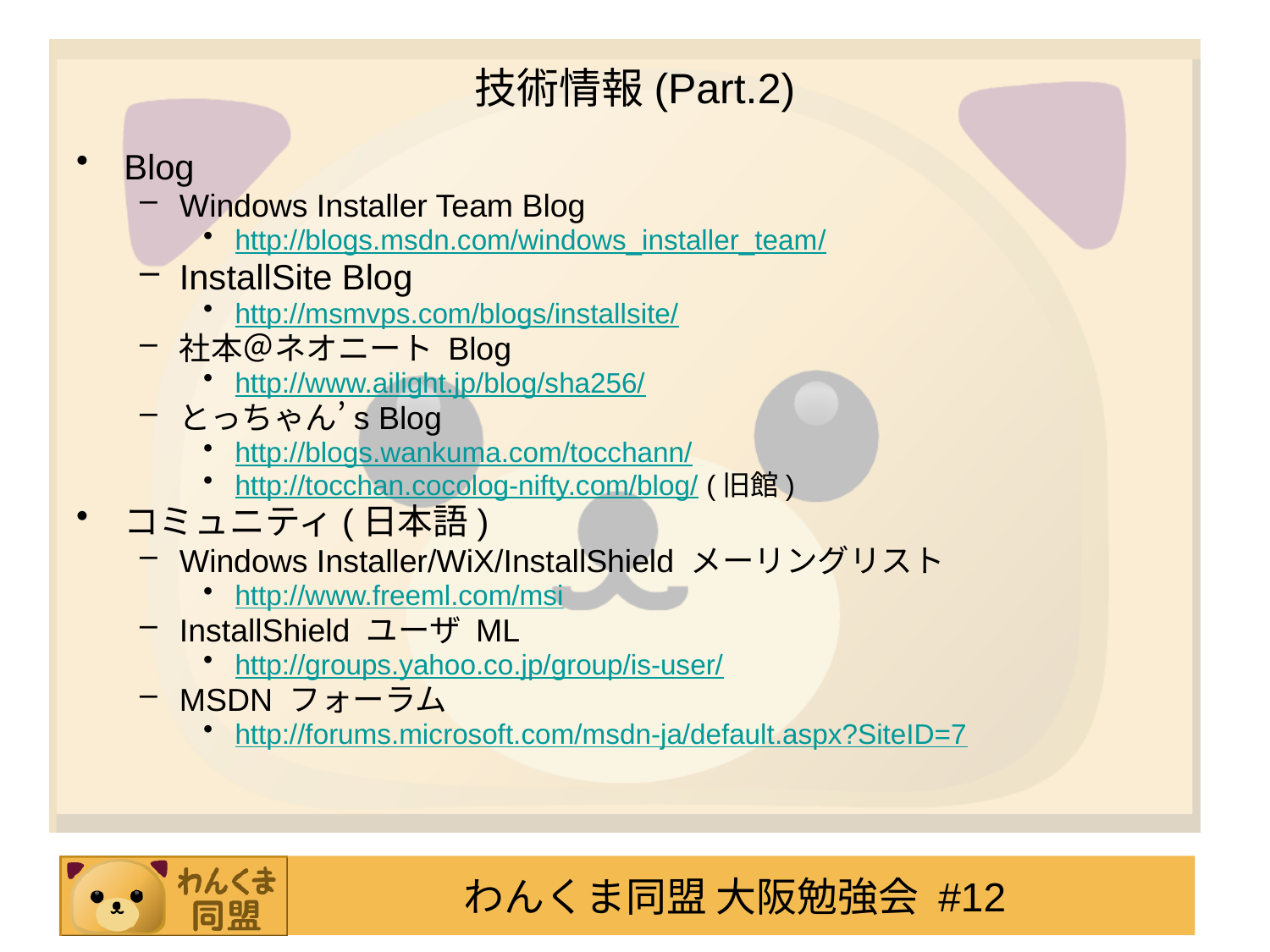

# 技術情報(Part.2)
Blog
Windows Installer Team Blog
http://blogs.msdn.com/windows_installer_team/
InstallSite Blog
http://msmvps.com/blogs/installsite/
社本＠ネオニート Blog
http://www.ailight.jp/blog/sha256/
とっちゃん’s Blog
http://blogs.wankuma.com/tocchann/
http://tocchan.cocolog-nifty.com/blog/ (旧館)
コミュニティ(日本語)
Windows Installer/WiX/InstallShield メーリングリスト
http://www.freeml.com/msi
InstallShield ユーザ ML
http://groups.yahoo.co.jp/group/is-user/
MSDN フォーラム
http://forums.microsoft.com/msdn-ja/default.aspx?SiteID=7